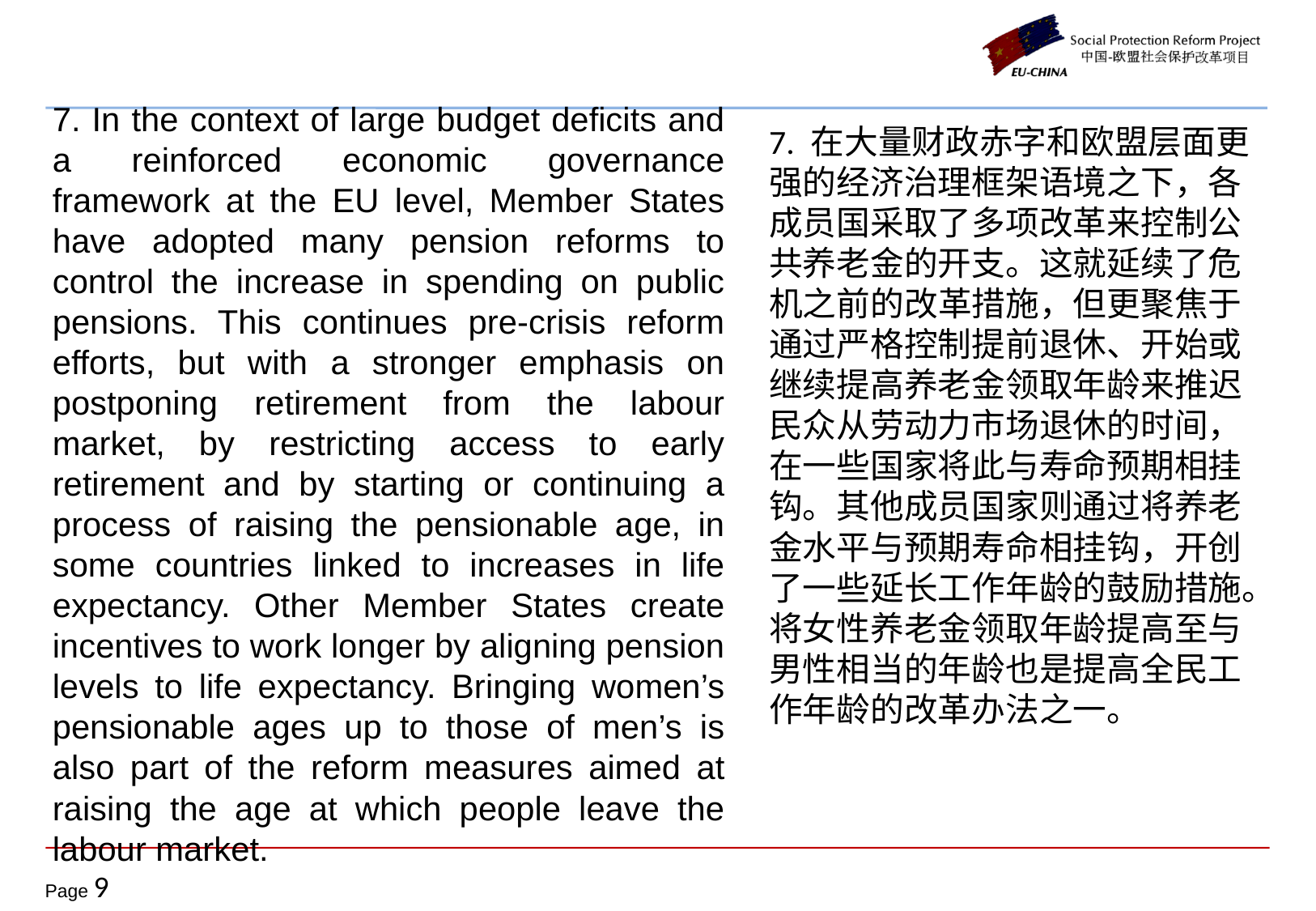

7. In the context of large budget deficits and a reinforced economic governance framework at the EU level, Member States have adopted many pension reforms to control the increase in spending on public pensions. This continues pre-crisis reform efforts, but with a stronger emphasis on postponing retirement from the labour market, by restricting access to early retirement and by starting or continuing a process of raising the pensionable age, in some countries linked to increases in life expectancy. Other Member States create incentives to work longer by aligning pension levels to life expectancy. Bringing women’s pensionable ages up to those of men’s is also part of the reform measures aimed at raising the age at which people leave the labour market.
7. 在大量财政赤字和欧盟层面更强的经济治理框架语境之下，各成员国采取了多项改革来控制公共养老金的开支。这就延续了危机之前的改革措施，但更聚焦于通过严格控制提前退休、开始或继续提高养老金领取年龄来推迟民众从劳动力市场退休的时间，在一些国家将此与寿命预期相挂钩。其他成员国家则通过将养老金水平与预期寿命相挂钩，开创了一些延长工作年龄的鼓励措施。将女性养老金领取年龄提高至与男性相当的年龄也是提高全民工作年龄的改革办法之一。